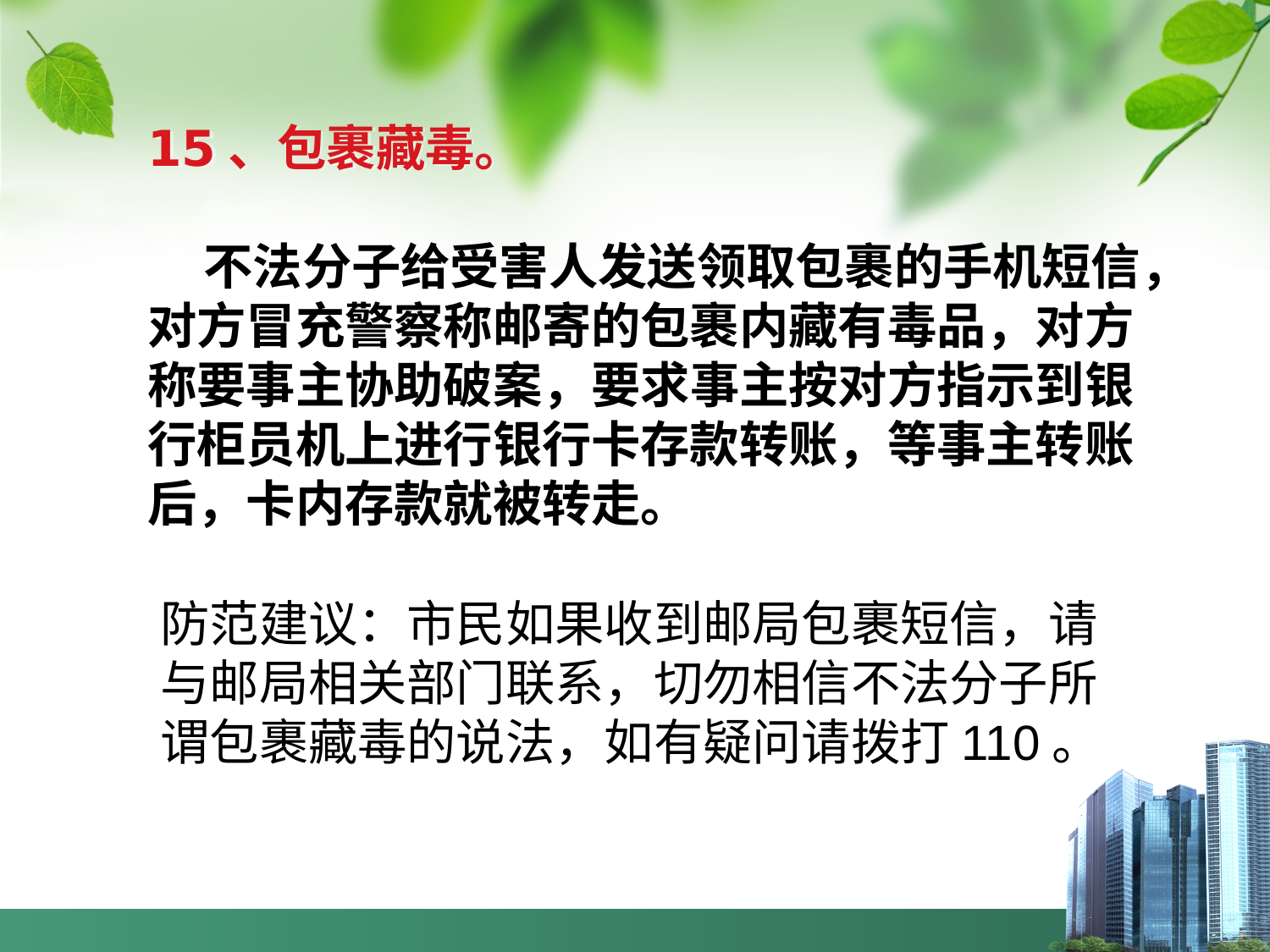

# 15、包裹藏毒。 不法分子给受害人发送领取包裹的手机短信，对方冒充警察称邮寄的包裹内藏有毒品，对方称要事主协助破案，要求事主按对方指示到银行柜员机上进行银行卡存款转账，等事主转账后，卡内存款就被转走。
1
防范建议：市民如果收到邮局包裹短信，请与邮局相关部门联系，切勿相信不法分子所谓包裹藏毒的说法，如有疑问请拨打110。